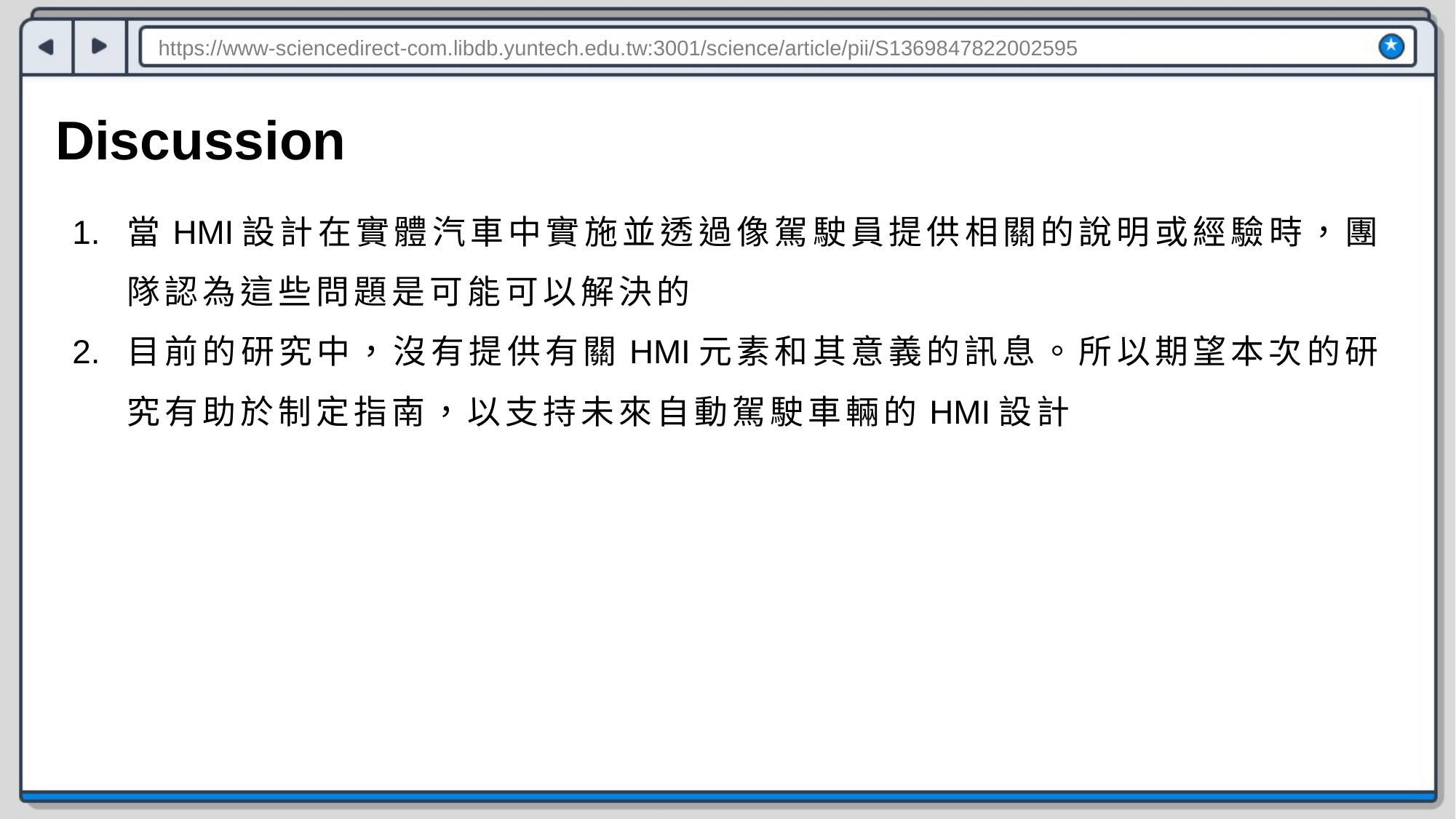

https://www-sciencedirect-com.libdb.yuntech.edu.tw:3001/science/article/pii/S1369847822002595
Discussion
當HMI設計在實體汽車中實施並透過像駕駛員提供相關的說明或經驗時，團隊認為這些問題是可能可以解決的
目前的研究中，沒有提供有關HMI元素和其意義的訊息。所以期望本次的研究有助於制定指南，以支持未來自動駕駛車輛的HMI設計